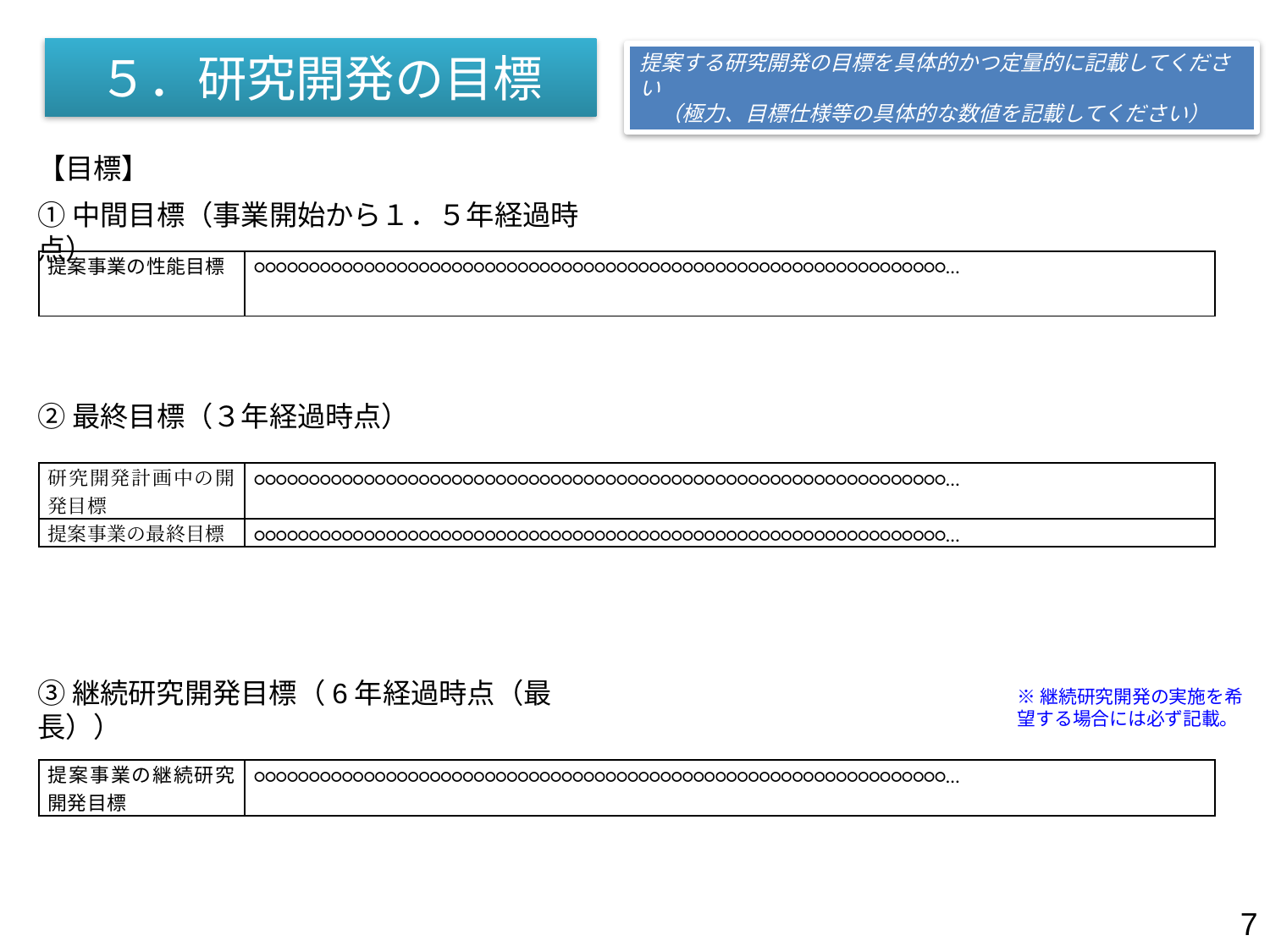

# ５．研究開発の目標
提案する研究開発の目標を具体的かつ定量的に記載してください
　（極力、目標仕様等の具体的な数値を記載してください）
【目標】
①中間目標（事業開始から１．５年経過時点）
| 提案事業の性能目標 | ○○○○○○○○○○○○○○○○○○○○○○○○○○○○○○○○○○○○○○○○○○○○○○○○○○○○○○○○○○○○○○○… |
| --- | --- |
②最終目標（３年経過時点）
| 研究開発計画中の開発目標 | ○○○○○○○○○○○○○○○○○○○○○○○○○○○○○○○○○○○○○○○○○○○○○○○○○○○○○○○○○○○○○○○… |
| --- | --- |
| 提案事業の最終目標 | ○○○○○○○○○○○○○○○○○○○○○○○○○○○○○○○○○○○○○○○○○○○○○○○○○○○○○○○○○○○○○○○… |
③継続研究開発目標（6年経過時点（最長））
※継続研究開発の実施を希望する場合には必ず記載。
| 提案事業の継続研究開発目標 | ○○○○○○○○○○○○○○○○○○○○○○○○○○○○○○○○○○○○○○○○○○○○○○○○○○○○○○○○○○○○○○○… |
| --- | --- |
7